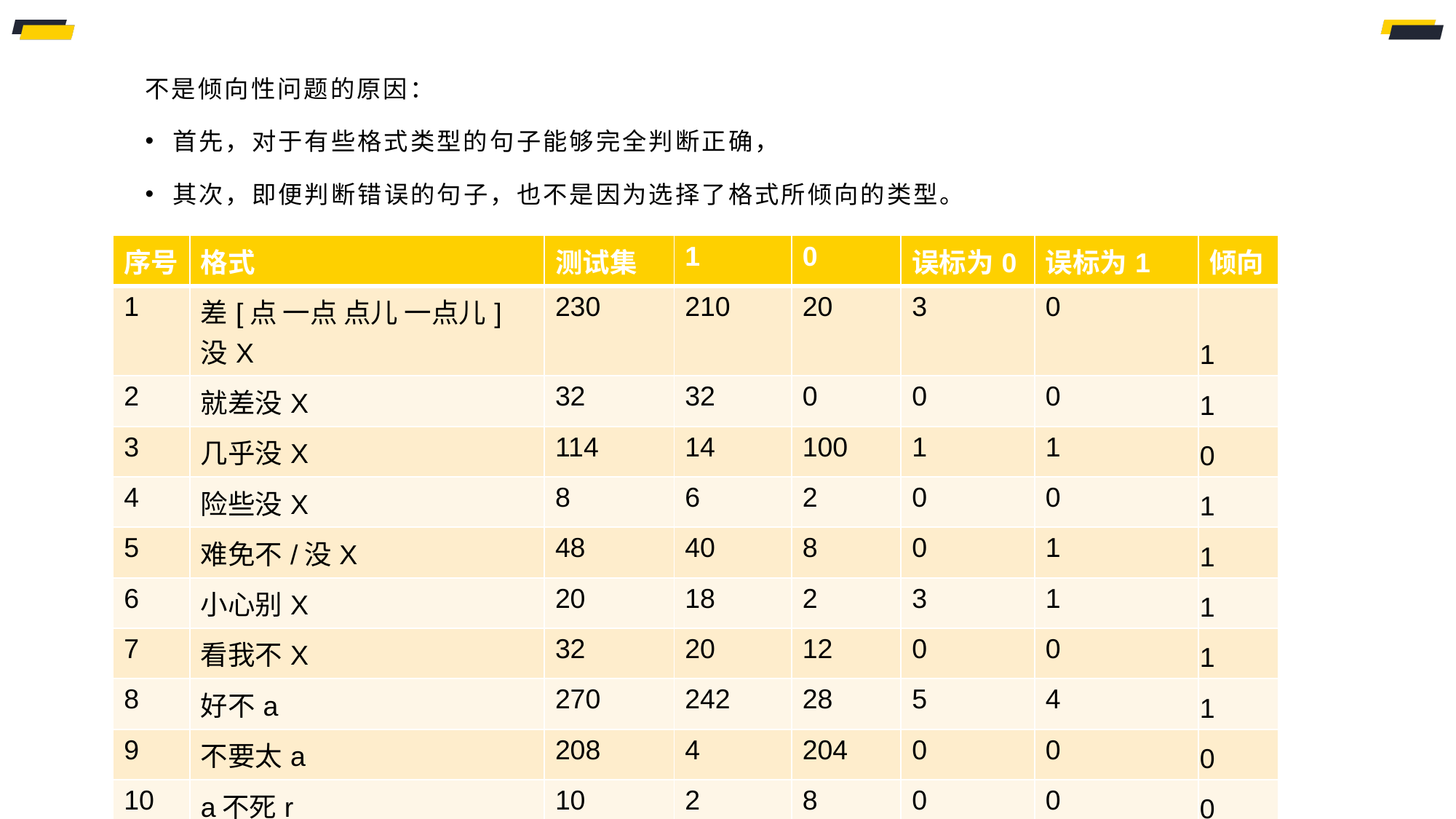

不是倾向性问题的原因：
首先，对于有些格式类型的句子能够完全判断正确，
其次，即便判断错误的句子，也不是因为选择了格式所倾向的类型。

| 序号 | 格式 | 测试集 | 1 | 0 | 误标为0 | 误标为1 | 倾向 |
| --- | --- | --- | --- | --- | --- | --- | --- |
| 1 | 差[点 一点 点儿 一点儿]没X | 230 | 210 | 20 | 3 | 0 | 1 |
| 2 | 就差没X | 32 | 32 | 0 | 0 | 0 | 1 |
| 3 | 几乎没X | 114 | 14 | 100 | 1 | 1 | 0 |
| 4 | 险些没X | 8 | 6 | 2 | 0 | 0 | 1 |
| 5 | 难免不/没X | 48 | 40 | 8 | 0 | 1 | 1 |
| 6 | 小心别X | 20 | 18 | 2 | 3 | 1 | 1 |
| 7 | 看我不X | 32 | 20 | 12 | 0 | 0 | 1 |
| 8 | 好不a | 270 | 242 | 28 | 5 | 4 | 1 |
| 9 | 不要太a | 208 | 4 | 204 | 0 | 0 | 0 |
| 10 | a不死r | 10 | 2 | 8 | 0 | 0 | 0 |